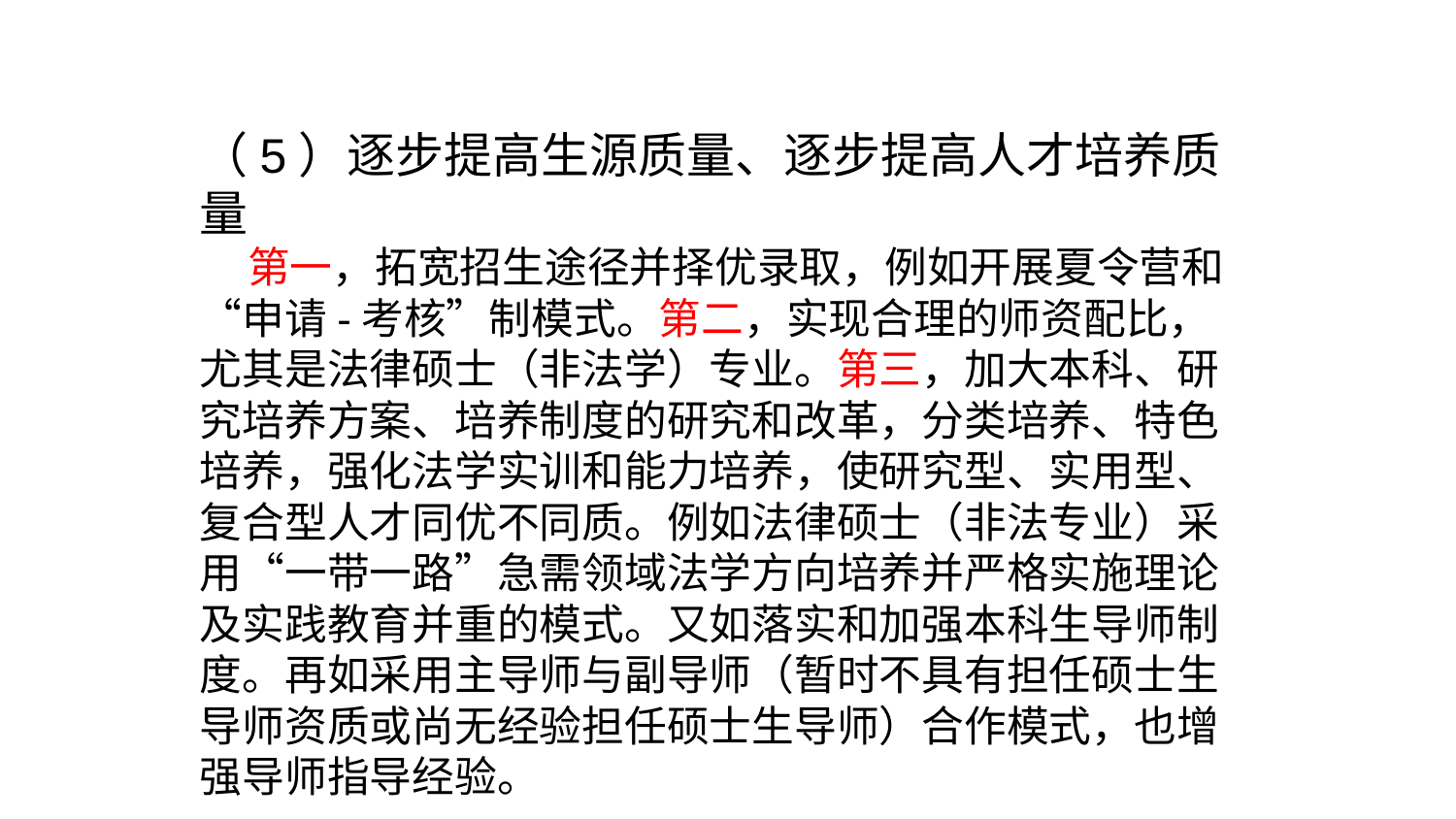

（5）逐步提高生源质量、逐步提高人才培养质量
    第一，拓宽招生途径并择优录取，例如开展夏令营和“申请-考核”制模式。第二，实现合理的师资配比，尤其是法律硕士（非法学）专业。第三，加大本科、研究培养方案、培养制度的研究和改革，分类培养、特色培养，强化法学实训和能力培养，使研究型、实用型、复合型人才同优不同质。例如法律硕士（非法专业）采用“一带一路”急需领域法学方向培养并严格实施理论及实践教育并重的模式。又如落实和加强本科生导师制度。再如采用主导师与副导师（暂时不具有担任硕士生导师资质或尚无经验担任硕士生导师）合作模式，也增强导师指导经验。